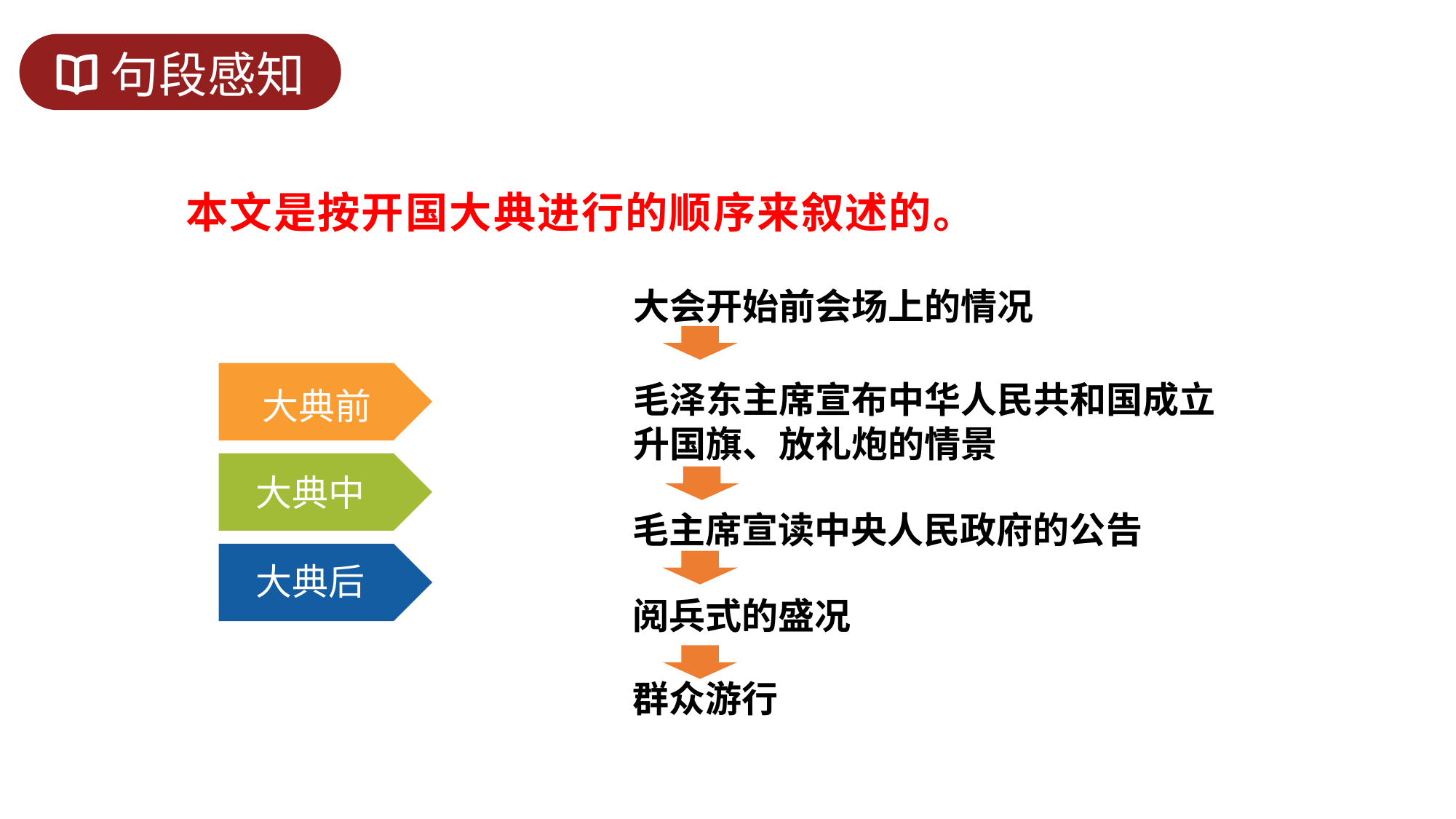

句段感知
本文是按开国大典进行的顺序来叙述的。
大会开始前会场上的情况

毛泽东主席宣布中华人民共和国成立

大典前
升国旗、放礼炮的情景

大典中
毛主席宣读中央人民政府的公告

大典后
阅兵式的盛况

群众游行